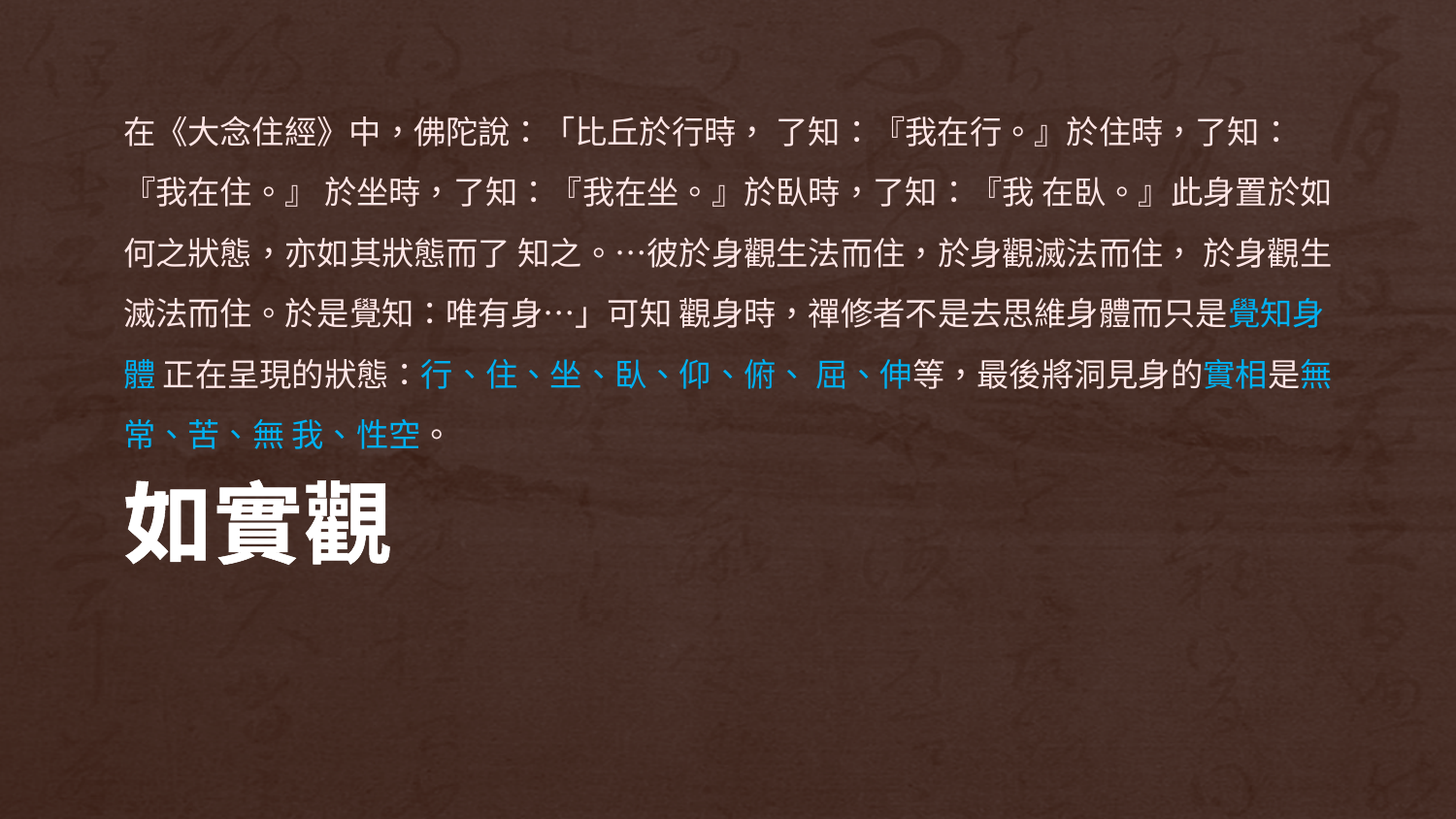

在《大念住經》中，佛陀說：「比丘於行時， 了知：『我在行。』於住時，了知：『我在住。』 於坐時，了知：『我在坐。』於臥時，了知：『我 在臥。』此身置於如何之狀態，亦如其狀態而了 知之。…彼於身觀生法而住，於身觀滅法而住， 於身觀生滅法而住。於是覺知：唯有身…」可知 觀身時，禪修者不是去思維身體而只是覺知身體 正在呈現的狀態：行、住、坐、臥、仰、俯、 屈、伸等，最後將洞見身的實相是無常、苦、無 我、性空。
# 如實觀